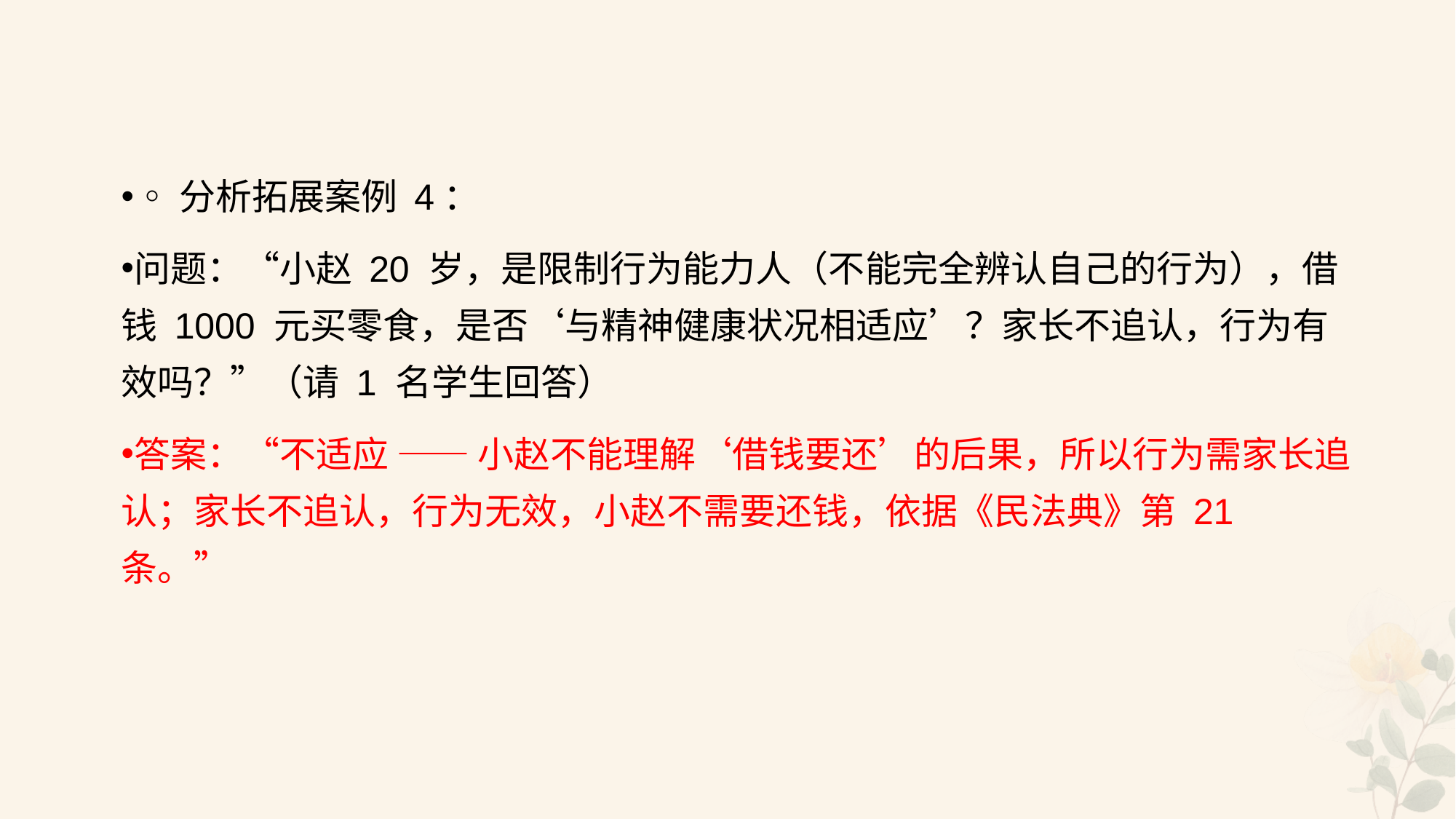

#
◦分析拓展案例 4：
问题：“小赵 20 岁，是限制行为能力人（不能完全辨认自己的行为），借钱 1000 元买零食，是否‘与精神健康状况相适应’？家长不追认，行为有效吗？”（请 1 名学生回答）
答案：“不适应 —— 小赵不能理解‘借钱要还’的后果，所以行为需家长追认；家长不追认，行为无效，小赵不需要还钱，依据《民法典》第 21 条。”